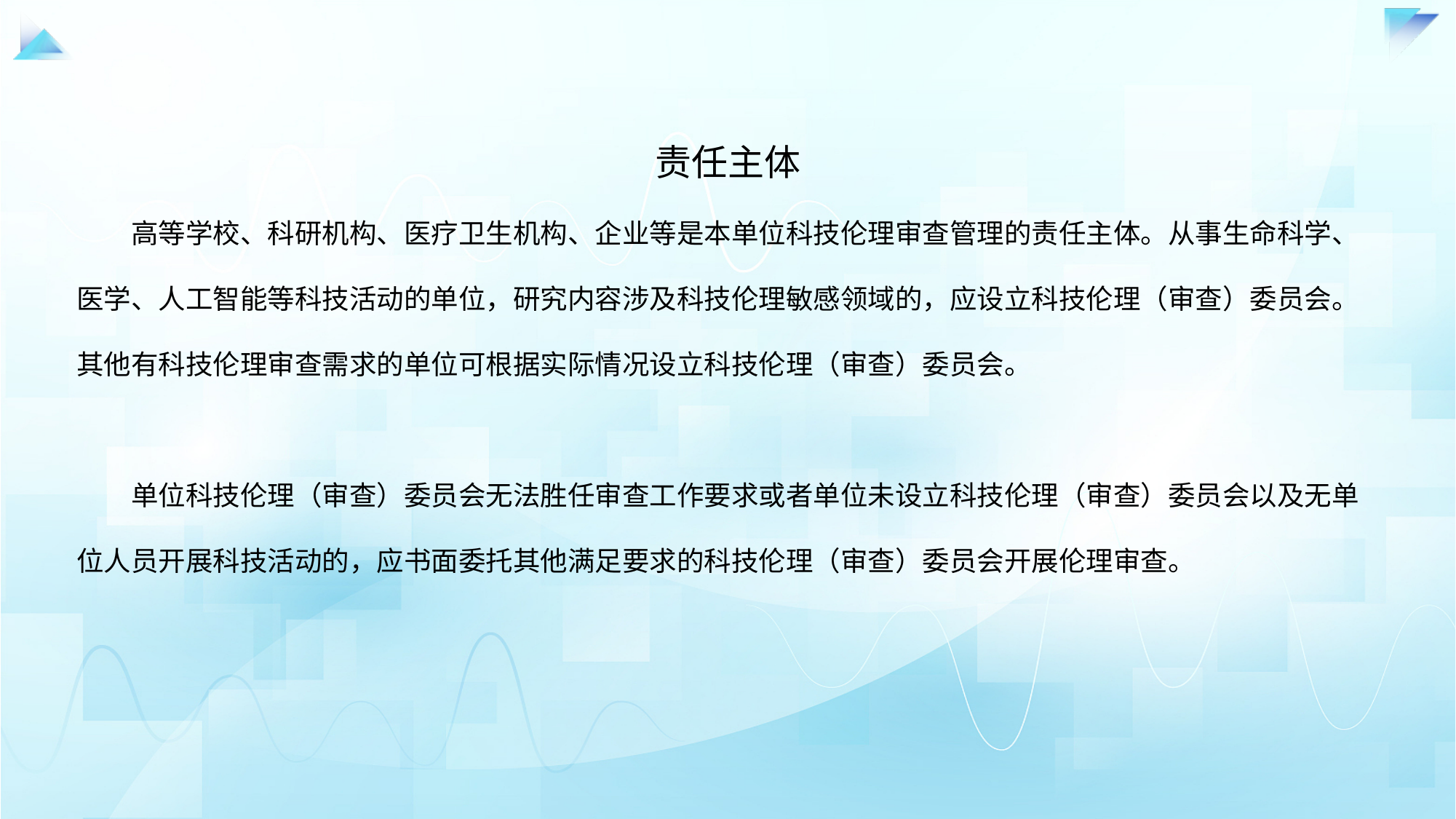

责任主体
高等学校、科研机构、医疗卫生机构、企业等是本单位科技伦理审查管理的责任主体。从事生命科学、医学、人工智能等科技活动的单位，研究内容涉及科技伦理敏感领域的，应设立科技伦理（审查）委员会。其他有科技伦理审查需求的单位可根据实际情况设立科技伦理（审查）委员会。

单位科技伦理（审查）委员会无法胜任审查工作要求或者单位未设立科技伦理（审查）委员会以及无单位人员开展科技活动的，应书面委托其他满足要求的科技伦理（审查）委员会开展伦理审查。